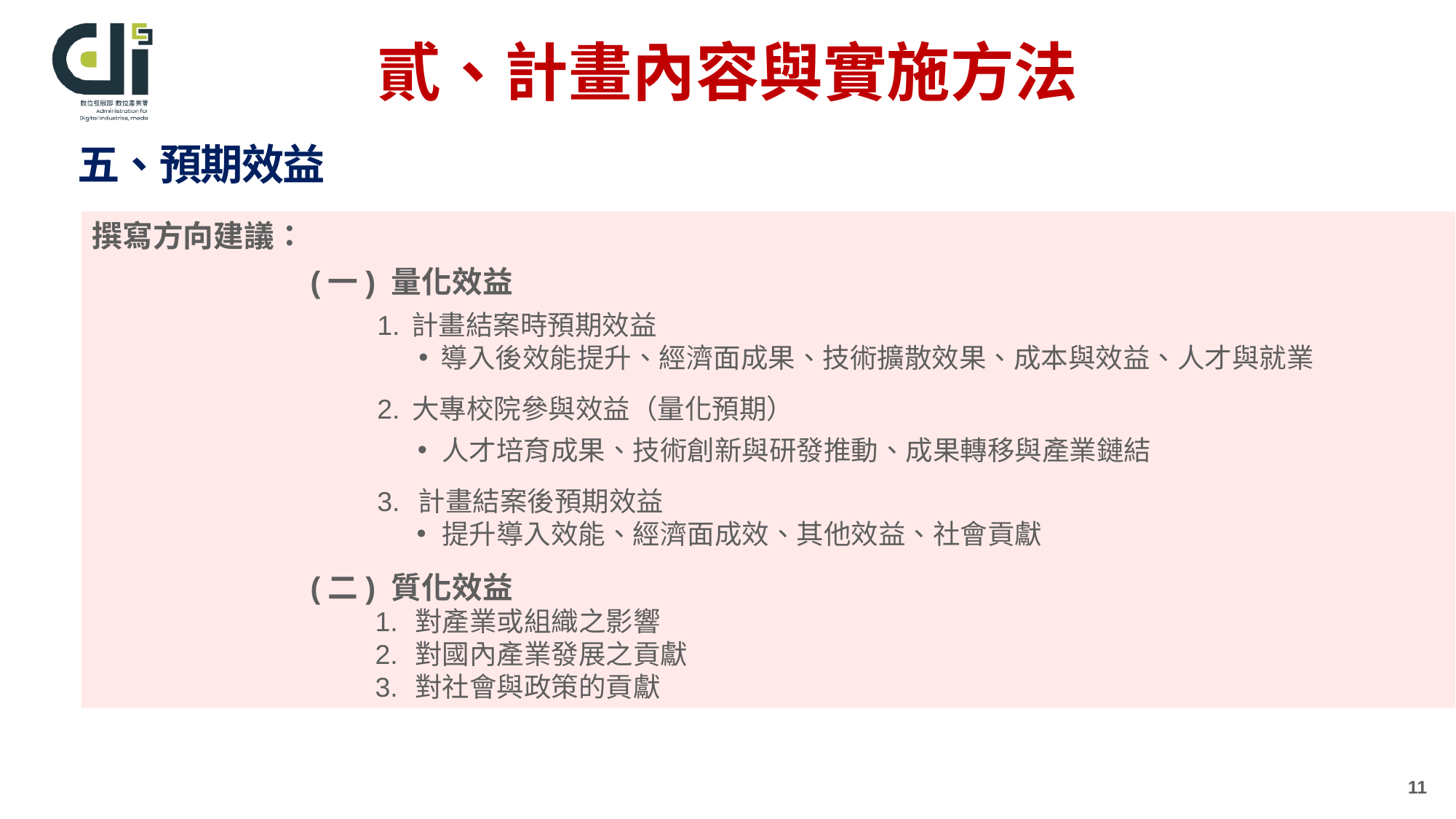

# 貳、計畫內容與實施方法
五、預期效益
撰寫方向建議：
(一) 量化效益
計畫結案時預期效益
導入後效能提升、經濟面成果、技術擴散效果、成本與效益、人才與就業
大專校院參與效益（量化預期）
人才培育成果、技術創新與研發推動、成果轉移與產業鏈結
計畫結案後預期效益
提升導入效能、經濟面成效、其他效益、社會貢獻
(二) 質化效益
對產業或組織之影響
對國內產業發展之貢獻
對社會與政策的貢獻
11